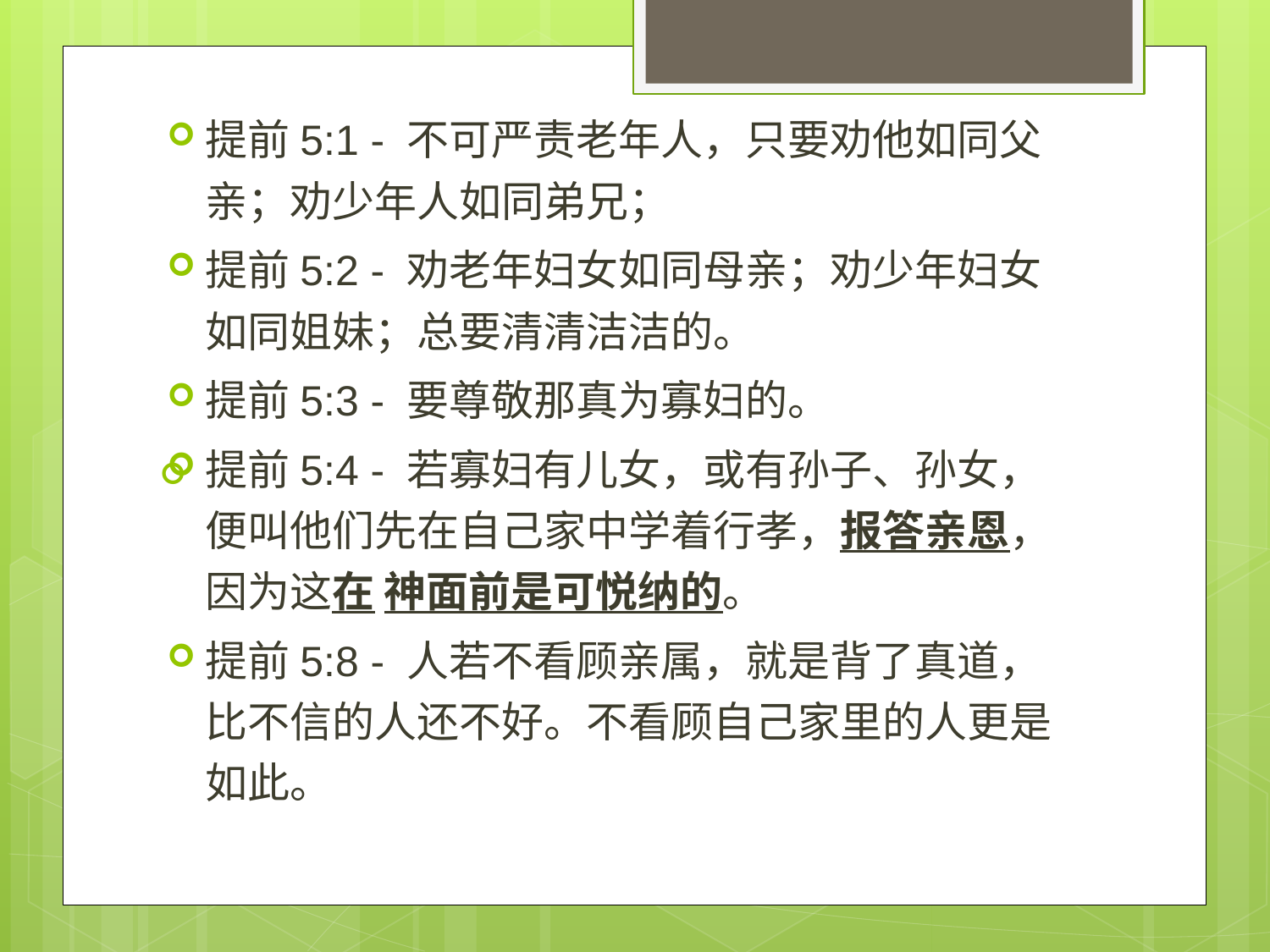

提前5:1 - 不可严责老年人，只要劝他如同父亲；劝少年人如同弟兄；
提前5:2 - 劝老年妇女如同母亲；劝少年妇女如同姐妹；总要清清洁洁的。
提前5:3 - 要尊敬那真为寡妇的。
提前5:4 - 若寡妇有儿女，或有孙子、孙女，便叫他们先在自己家中学着行孝，报答亲恩，因为这在 神面前是可悦纳的。
提前5:8 - 人若不看顾亲属，就是背了真道，比不信的人还不好。不看顾自己家里的人更是如此。

。